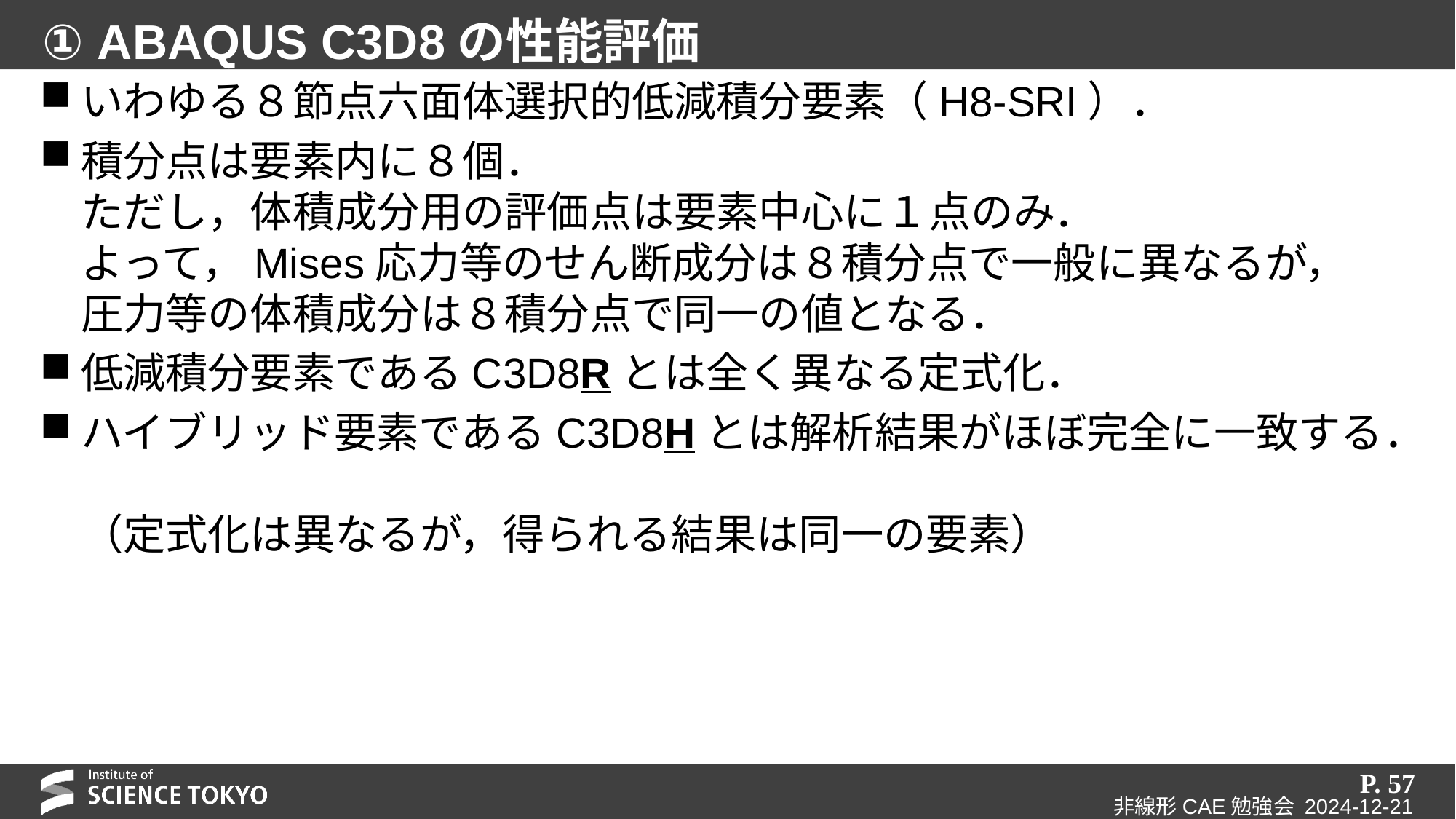

# ① ABAQUS C3D8の性能評価
いわゆる８節点六面体選択的低減積分要素（H8-SRI）．
積分点は要素内に８個．
ただし，体積成分用の評価点は要素中心に１点のみ．
よって，Mises応力等のせん断成分は８積分点で一般に異なるが，
圧力等の体積成分は８積分点で同一の値となる．
低減積分要素であるC3D8Rとは全く異なる定式化．
ハイブリッド要素であるC3D8Hとは解析結果がほぼ完全に一致する．
（定式化は異なるが，得られる結果は同一の要素）

P. 57